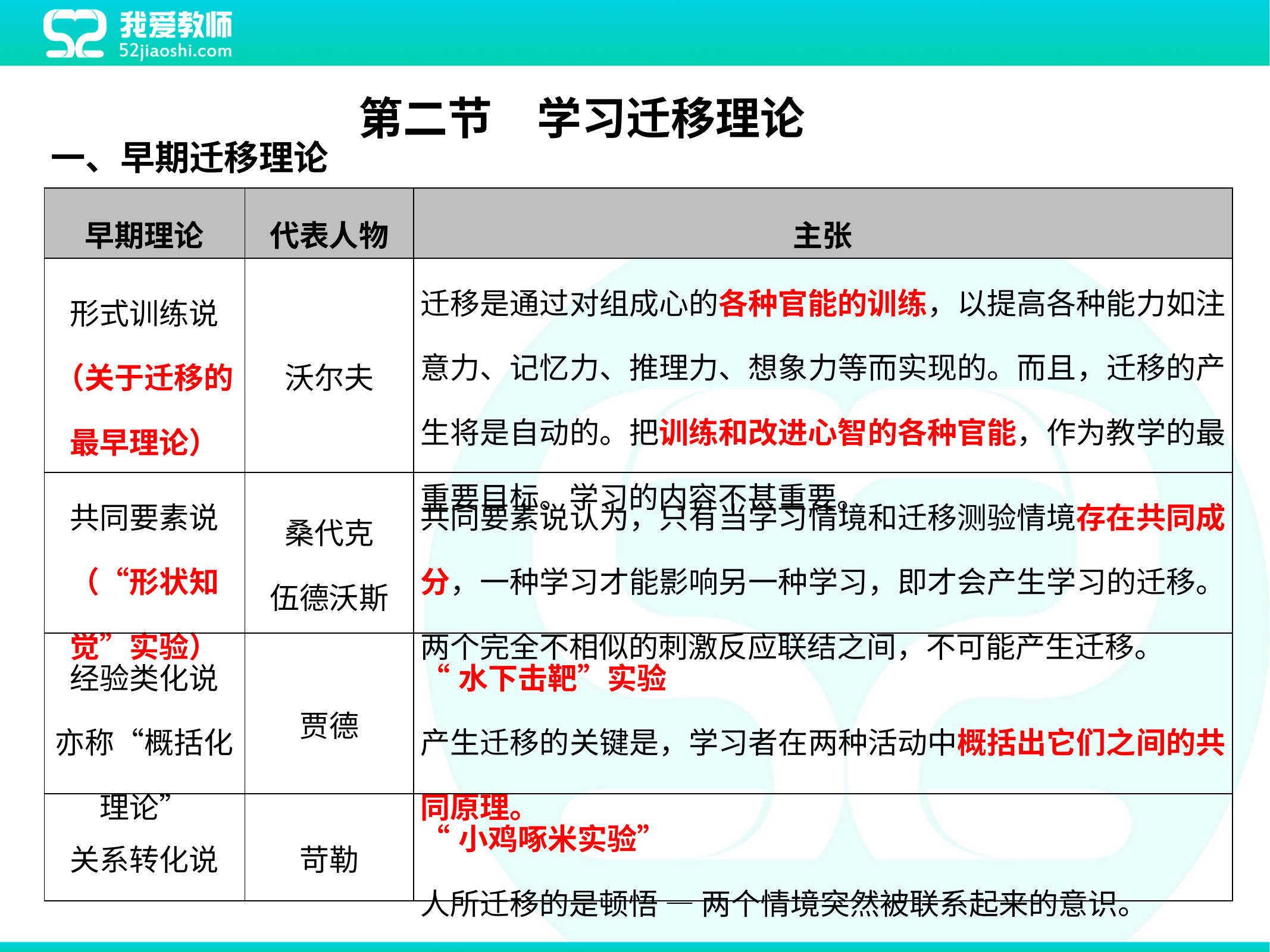

第二节　学习迁移理论
一、早期迁移理论
| 早期理论 | 代表人物 | 主张 |
| --- | --- | --- |
| 形式训练说（关于迁移的最早理论） | 沃尔夫 | 迁移是通过对组成心的各种官能的训练，以提高各种能力如注意力、记忆力、推理力、想象力等而实现的。而且，迁移的产生将是自动的。把训练和改进心智的各种官能，作为教学的最重要目标。学习的内容不甚重要。 |
| 共同要素说 （“形状知觉”实验） | 桑代克 伍德沃斯 | 共同要素说认为，只有当学习情境和迁移测验情境存在共同成分，一种学习才能影响另一种学习，即才会产生学习的迁移。两个完全不相似的刺激反应联结之间，不可能产生迁移。 |
| 经验类化说 亦称“概括化理论” | 贾德 | “水下击靶”实验 产生迁移的关键是，学习者在两种活动中概括出它们之间的共同原理。 |
| 关系转化说 | 苛勒 | “小鸡啄米实验” 人所迁移的是顿悟 — 两个情境突然被联系起来的意识。 |